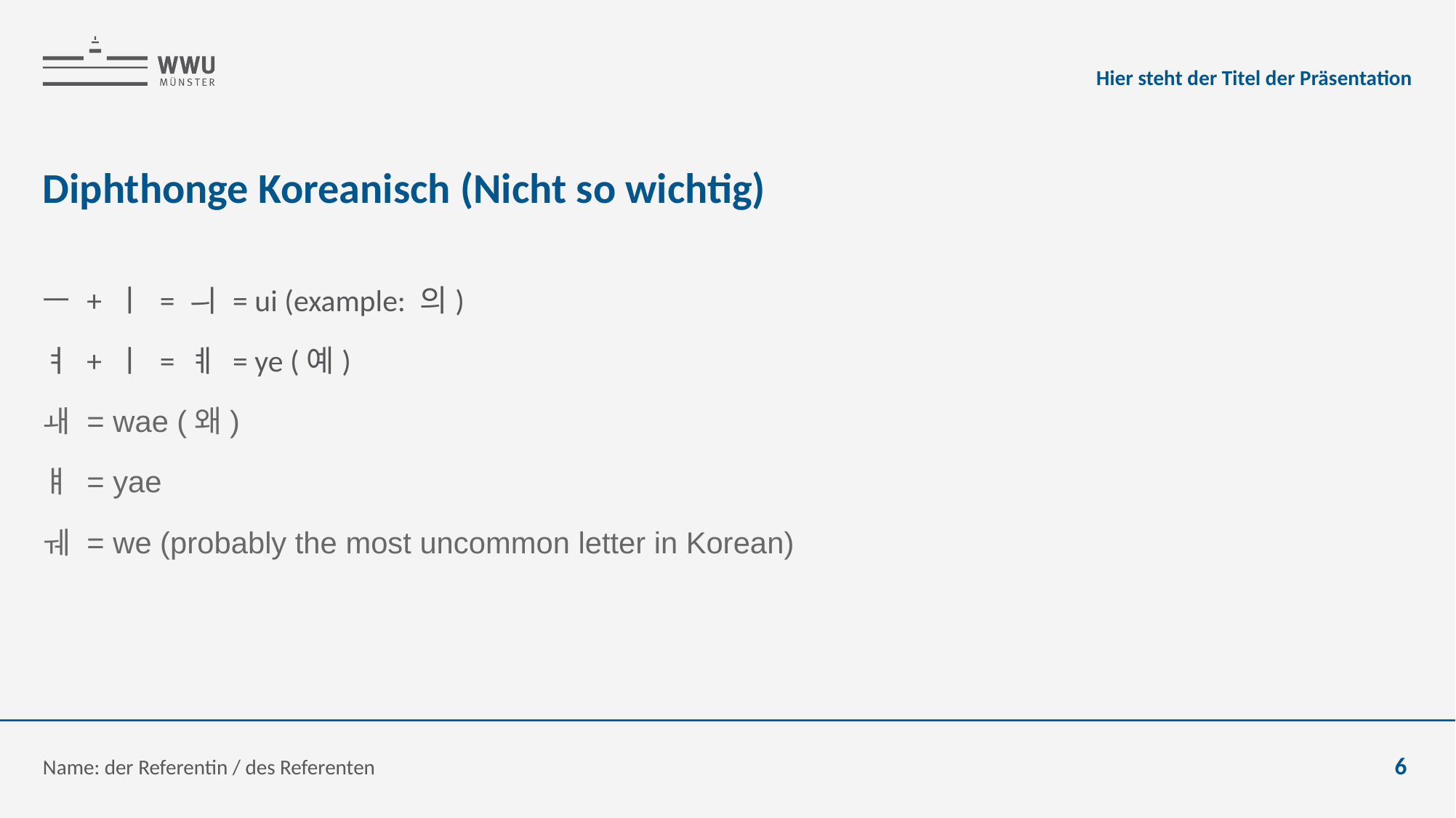

Hier steht der Titel der Präsentation
# Diphthonge Koreanisch (Nicht so wichtig)
ㅡ + ㅣ = ㅢ = ui (example: 의)
ㅕ + ㅣ = ㅖ = ye (예)
ㅙ = wae (왜)
ㅒ = yae
ㅞ = we (probably the most uncommon letter in Korean)

Name: der Referentin / des Referenten
6